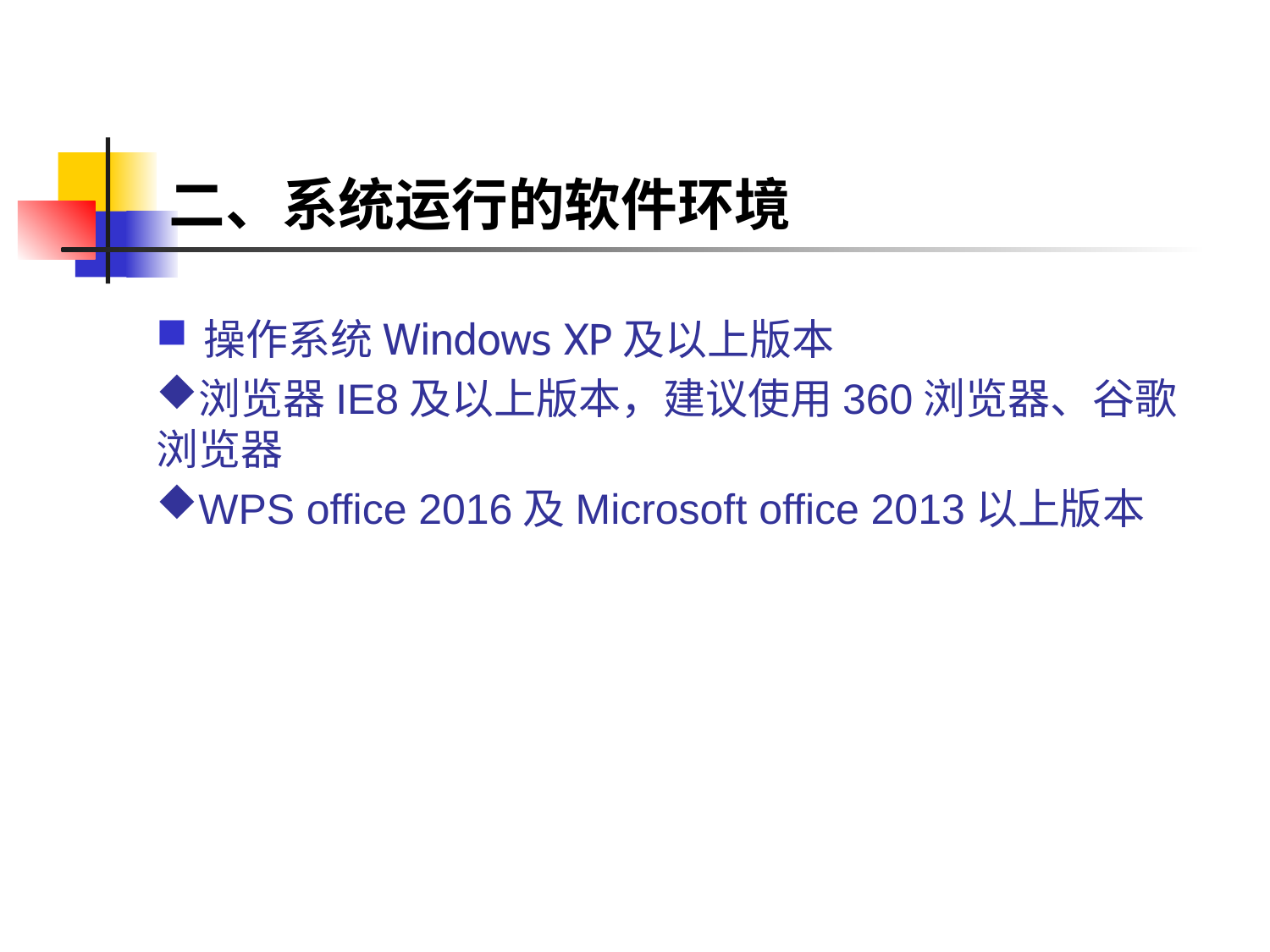

# 二、系统运行的软件环境
操作系统Windows XP及以上版本
浏览器IE8及以上版本，建议使用360浏览器、谷歌浏览器
WPS office 2016及Microsoft office 2013以上版本